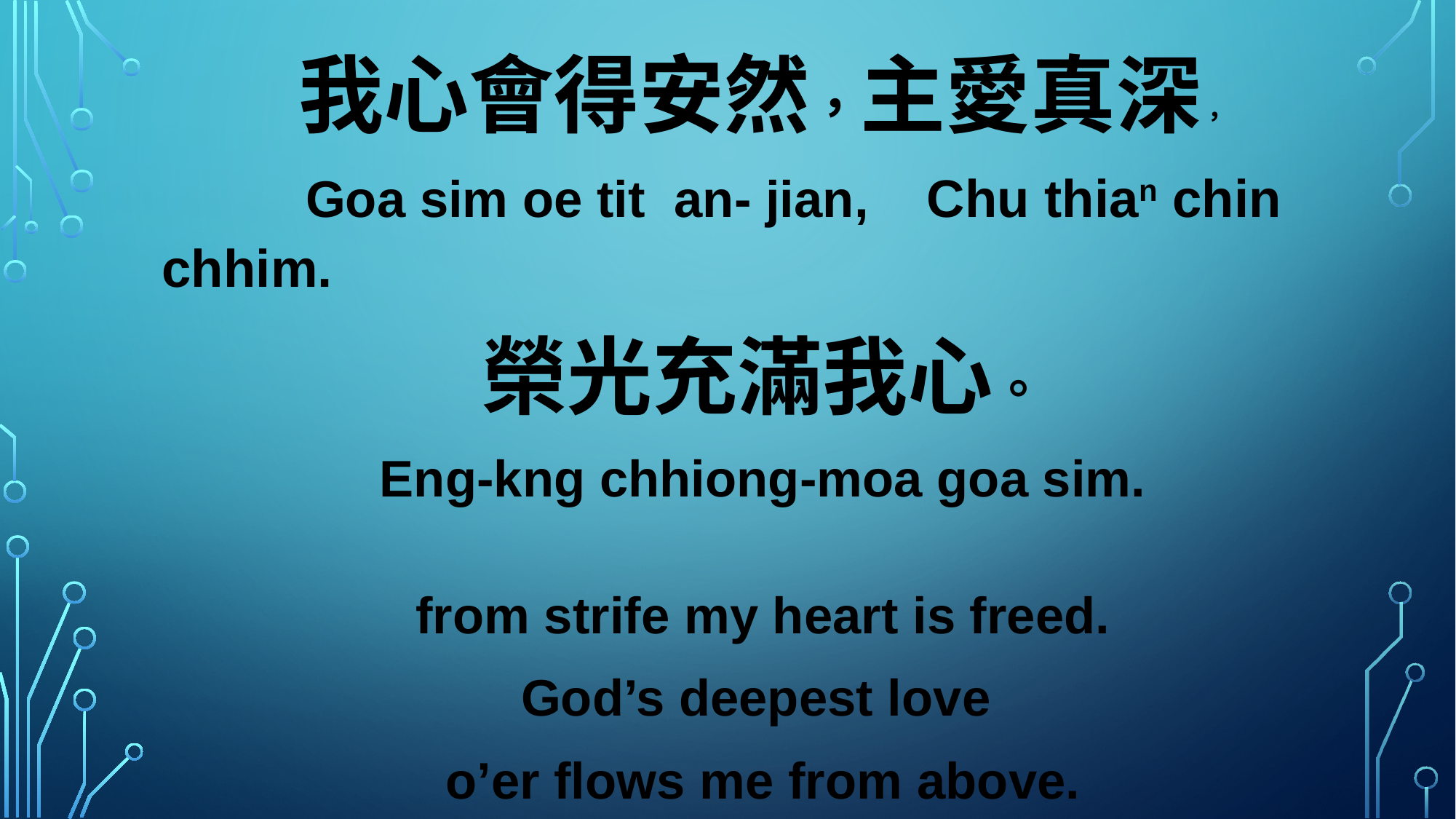

我心會得安然，主愛真深，
          Goa sim oe tit  an- jian,    Chu thian chin chhim.
榮光充滿我心。
Eng-kng chhiong-moa goa sim.

from strife my heart is freed.
God’s deepest love
o’er flows me from above.